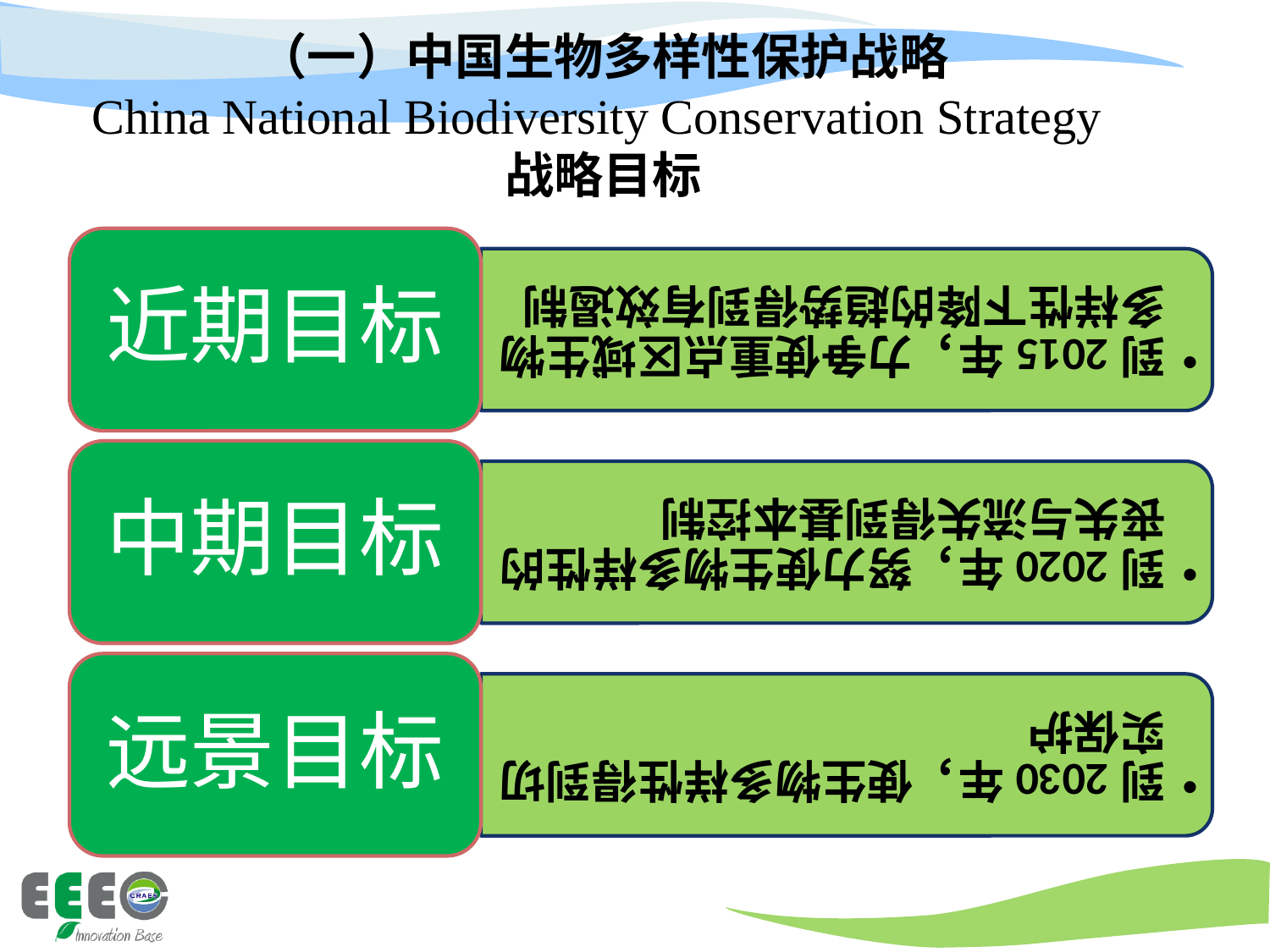

（一）中国生物多样性保护战略
China National Biodiversity Conservation Strategy
战略目标
到2015年，力争使重点区域生物多样性下降的趋势得到有效遏制
近期目标
到2020年，努力使生物多样性的丧失与流失得到基本控制
中期目标
到2030年，使生物多样性得到切实保护
远景目标